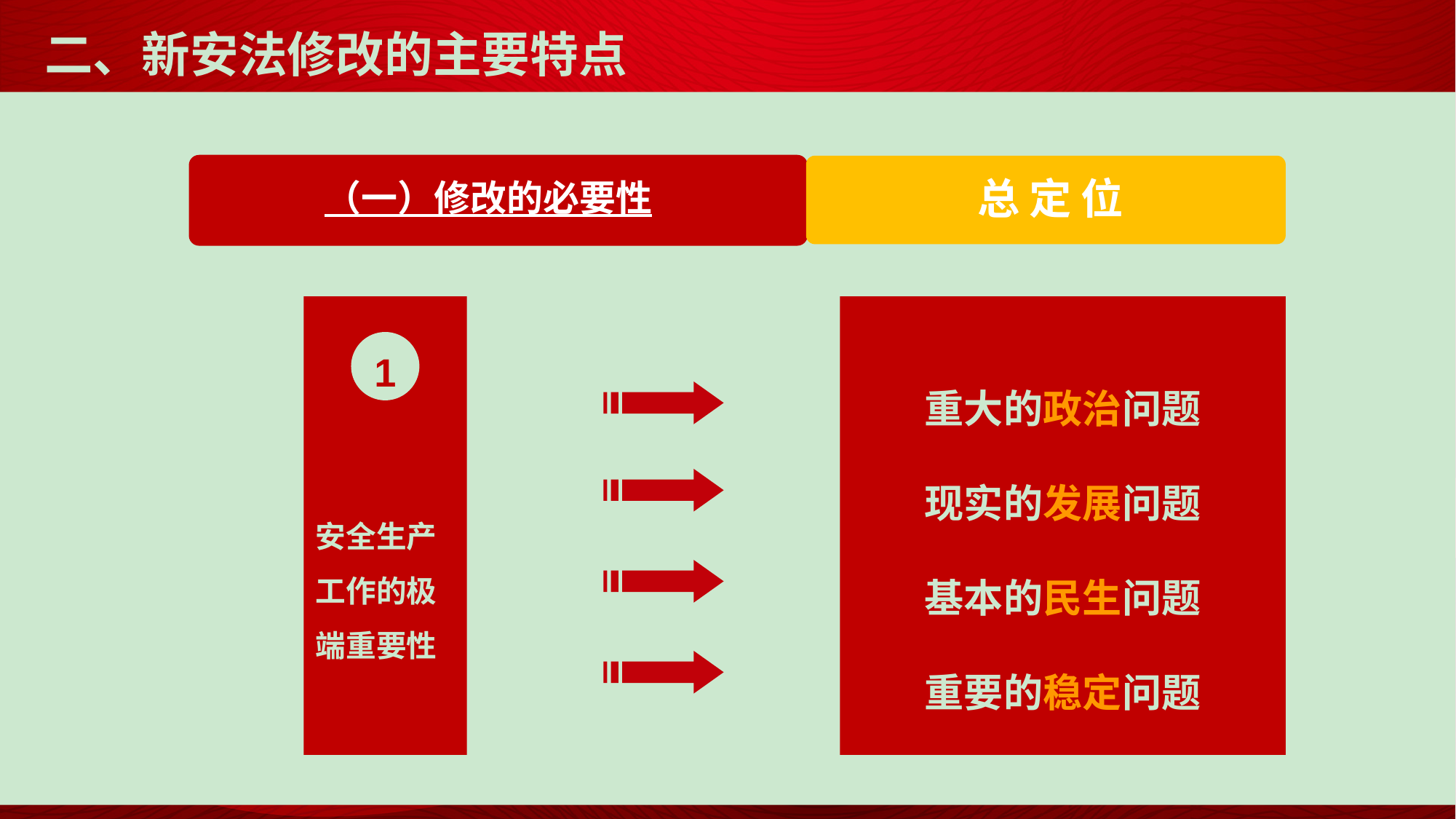

# 二、新安法修改的主要特点
（一）修改的必要性
总定位

安全生产工作的极端重要性
重大的政治问题
现实的发展问题
基本的民生问题
重要的稳定问题
1

16